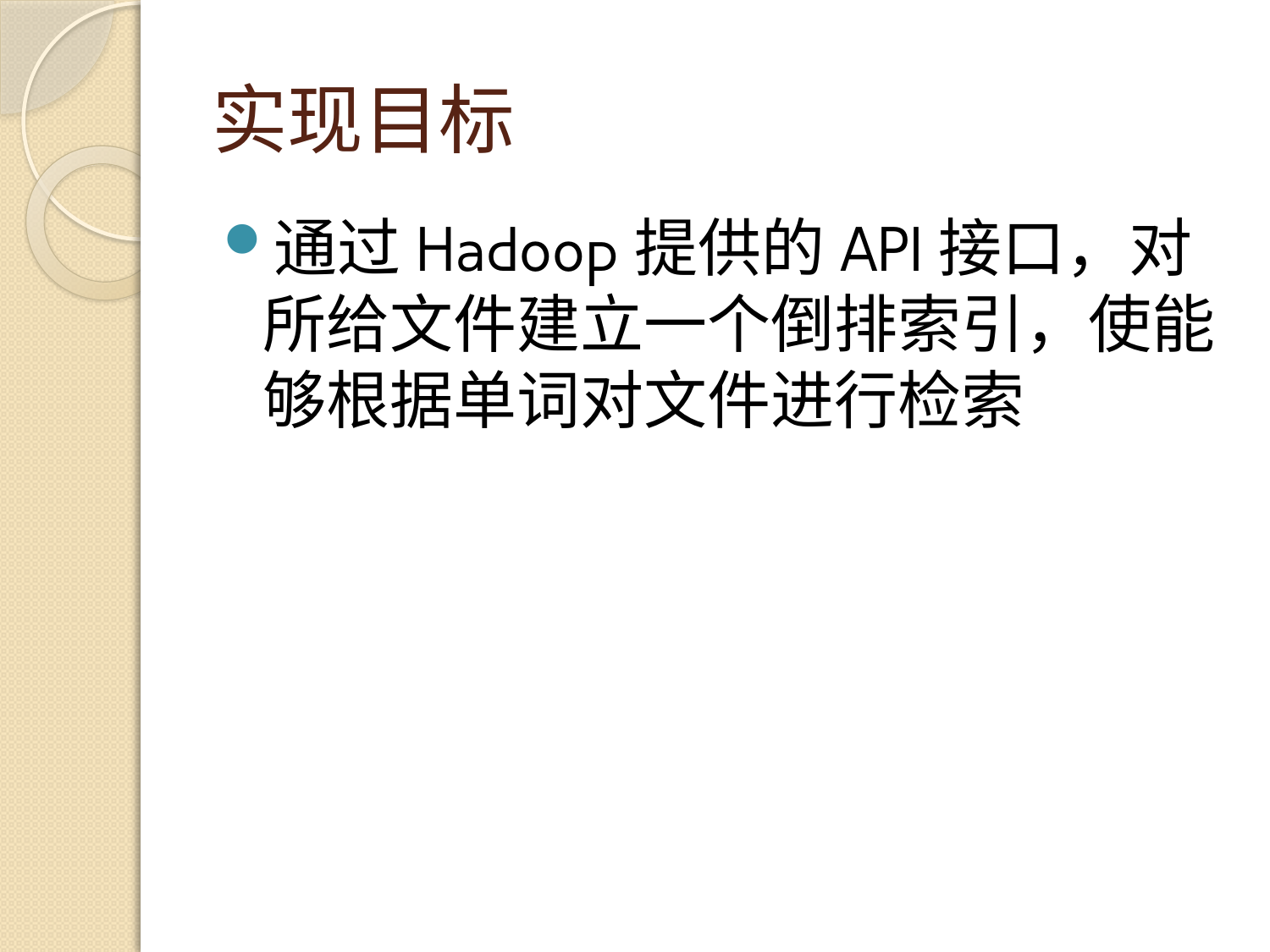

# 实现目标
通过Hadoop提供的API接口，对所给文件建立一个倒排索引，使能够根据单词对文件进行检索